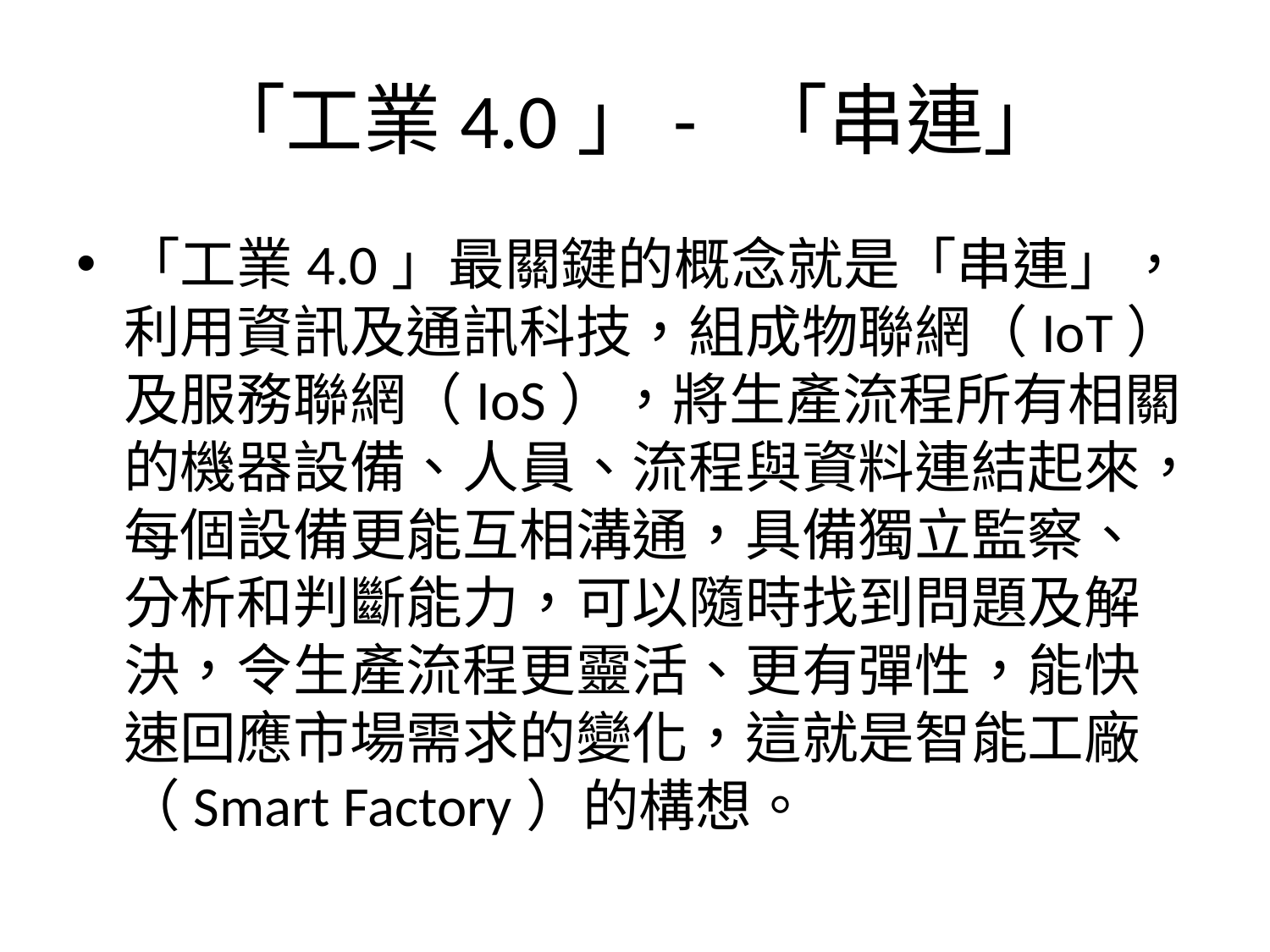

# 「工業4.0」-  「串連」
「工業4.0」最關鍵的概念就是「串連」，利用資訊及通訊科技，組成物聯網（IoT）及服務聯網（IoS），將生產流程所有相關的機器設備、人員、流程與資料連結起來，每個設備更能互相溝通，具備獨立監察、分析和判斷能力，可以隨時找到問題及解決，令生產流程更靈活、更有彈性，能快速回應市場需求的變化，這就是智能工廠（Smart Factory）的構想。